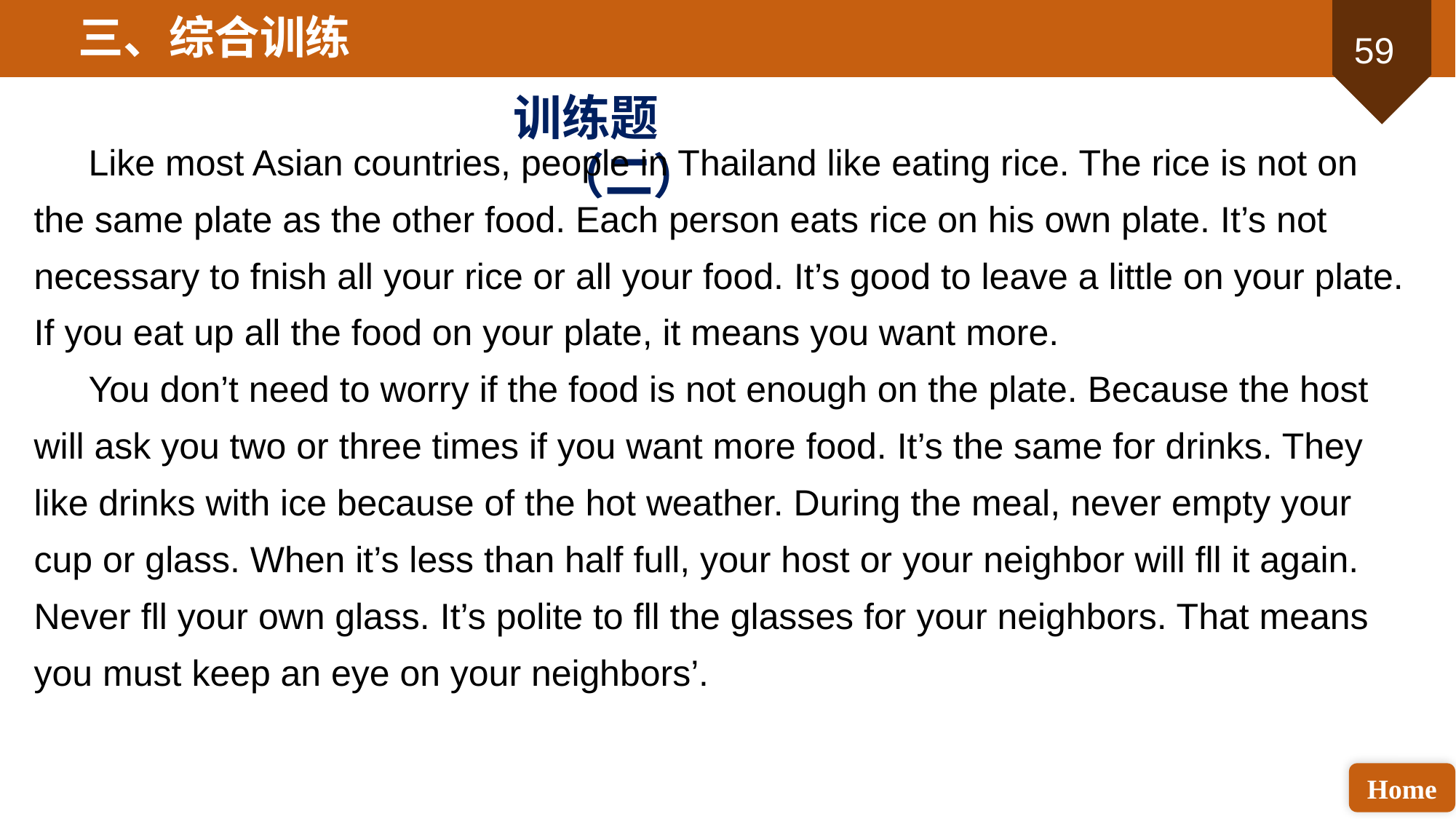

三、综合训练
训练题（二）
Like most Asian countries, people in Thailand like eating rice. The rice is not on the same plate as the other food. Each person eats rice on his own plate. It’s not necessary to fnish all your rice or all your food. It’s good to leave a little on your plate. If you eat up all the food on your plate, it means you want more.
You don’t need to worry if the food is not enough on the plate. Because the host will ask you two or three times if you want more food. It’s the same for drinks. They like drinks with ice because of the hot weather. During the meal, never empty your cup or glass. When it’s less than half full, your host or your neighbor will fll it again. Never fll your own glass. It’s polite to fll the glasses for your neighbors. That means you must keep an eye on your neighbors’.